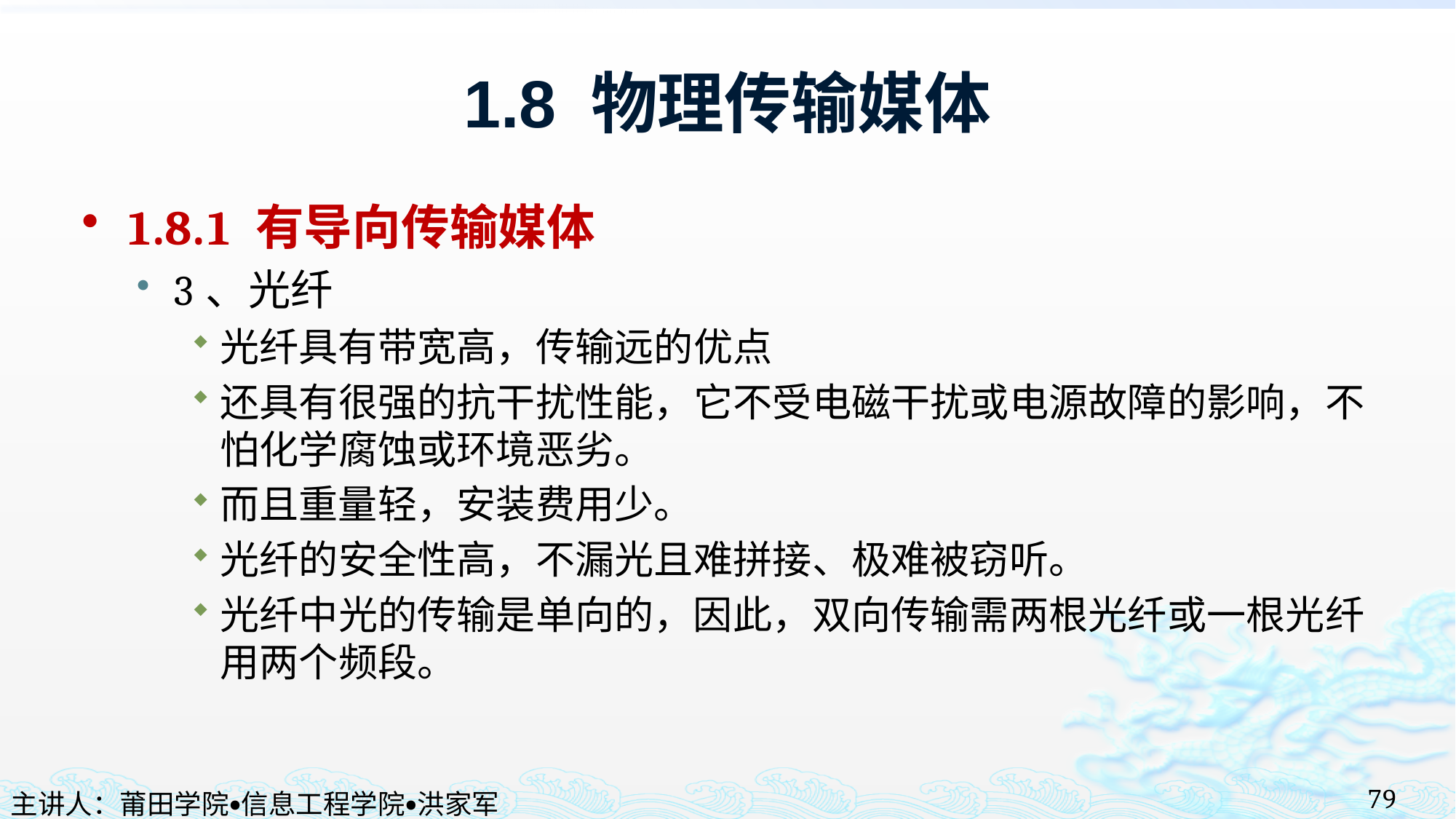

# 1.8 物理传输媒体
1.8.1 有导向传输媒体
3、光纤
光纤具有带宽高，传输远的优点
还具有很强的抗干扰性能，它不受电磁干扰或电源故障的影响，不怕化学腐蚀或环境恶劣。
而且重量轻，安装费用少。
光纤的安全性高，不漏光且难拼接、极难被窃听。
光纤中光的传输是单向的，因此，双向传输需两根光纤或一根光纤用两个频段。

79
主讲人：莆田学院•信息工程学院•洪家军